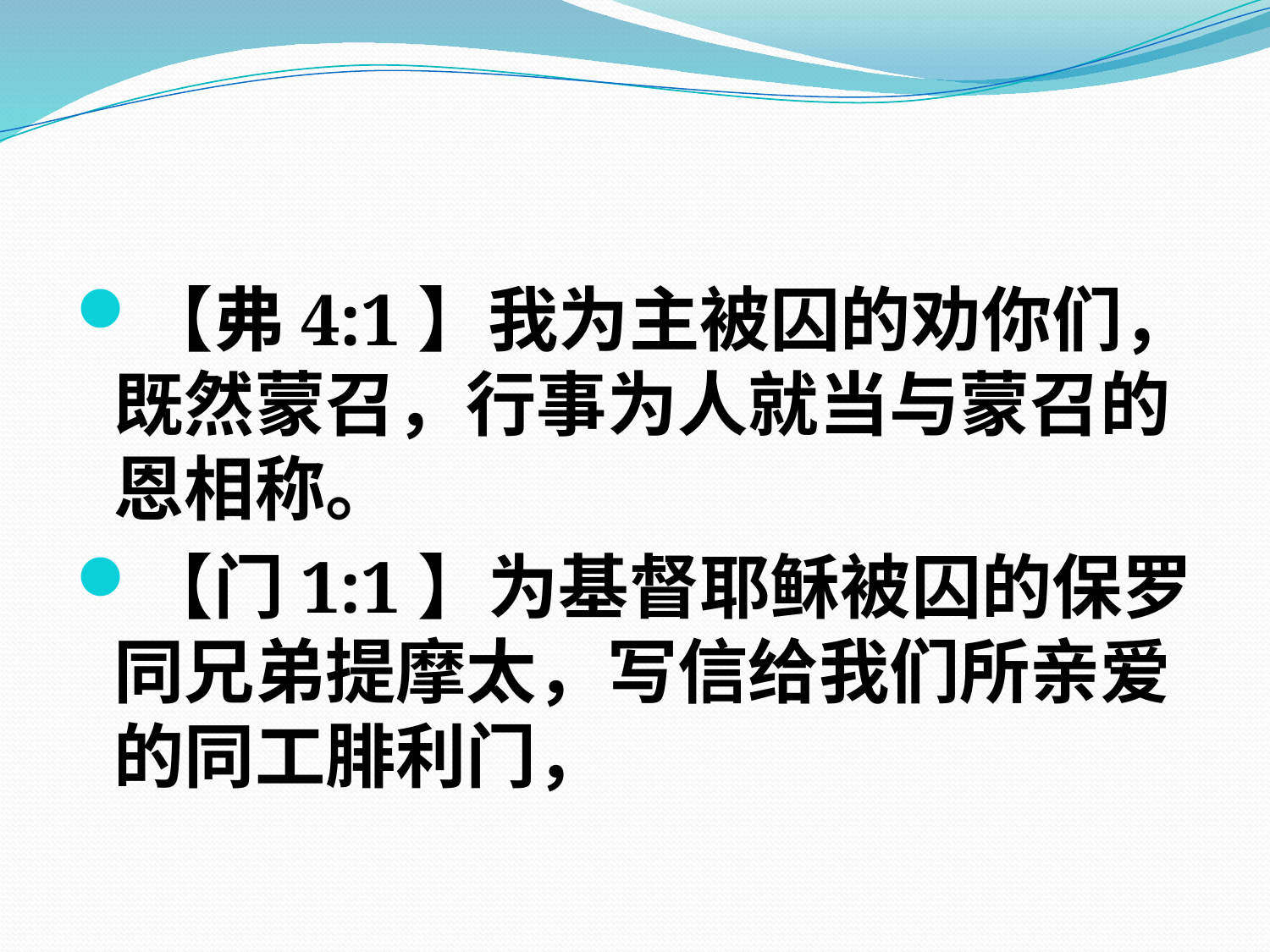

#
【弗4:1】我为主被囚的劝你们，既然蒙召，行事为人就当与蒙召的恩相称。
【门1:1】为基督耶稣被囚的保罗同兄弟提摩太，写信给我们所亲爱的同工腓利门，